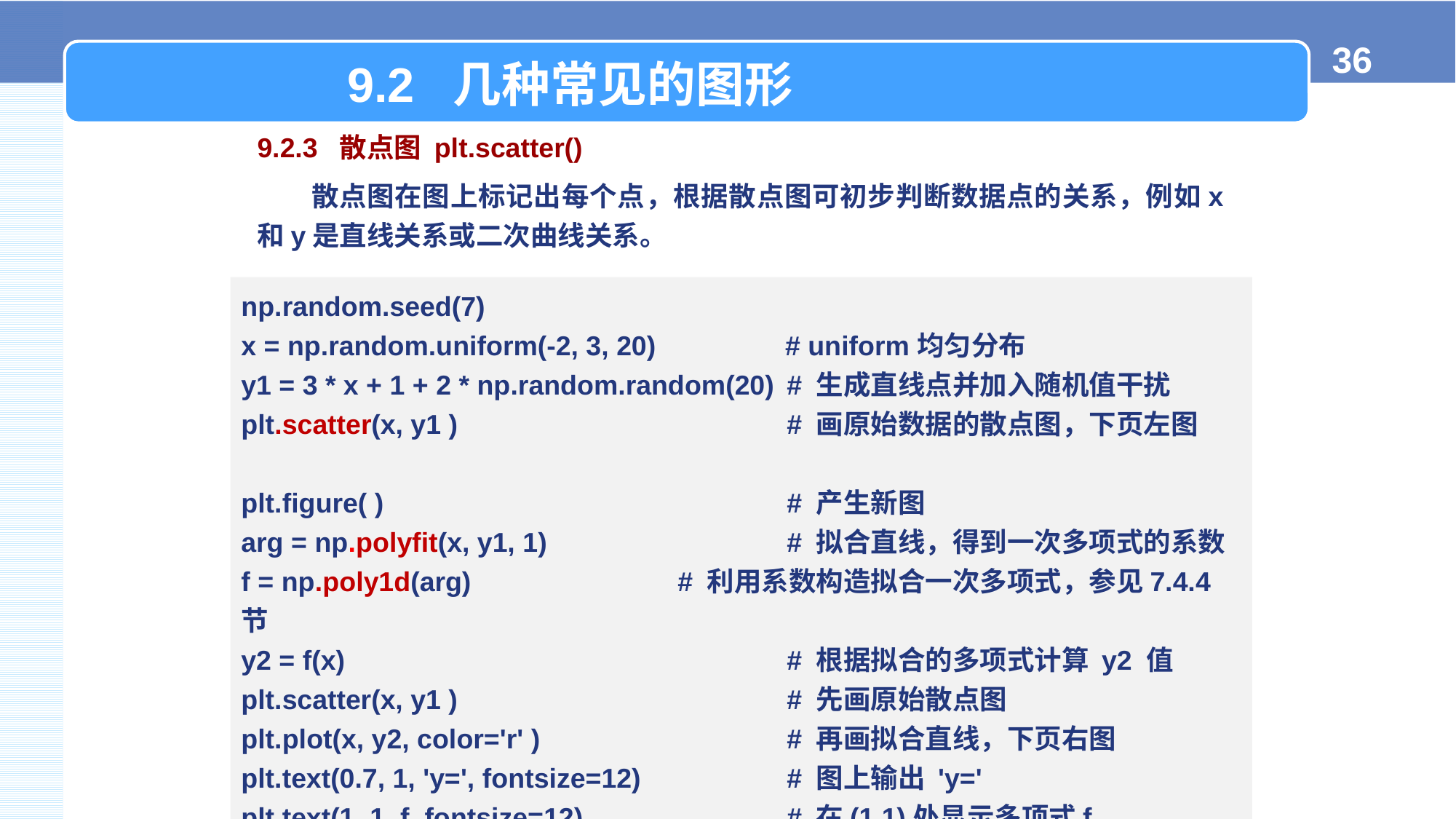

9.2  几种常见的图形
9.2.3  散点图 plt.scatter()

散点图在图上标记出每个点，根据散点图可初步判断数据点的关系，例如x和y是直线关系或二次曲线关系。
np.random.seed(7)
x = np.random.uniform(-2, 3, 20)                 # uniform均匀分布
y1 = 3 * x + 1 + 2 * np.random.random(20) 	# 生成直线点并加入随机值干扰
plt.scatter(x, y1 )          			# 画原始数据的散点图，下页左图

plt.figure( )                			# 产生新图
arg = np.polyfit(x, y1, 1)                 		# 拟合直线，得到一次多项式的系数
f = np.poly1d(arg)       	   	# 利用系数构造拟合一次多项式，参见7.4.4节
y2 = f(x)                    			# 根据拟合的多项式计算 y2 值
plt.scatter(x, y1 )          			# 先画原始散点图
plt.plot(x, y2, color='r' )  			# 再画拟合直线，下页右图
plt.text(0.7, 1, 'y=', fontsize=12)       	# 图上输出 'y='
plt.text(1, 1, f, fontsize=12) 		# 在(1,1)处显示多项式f